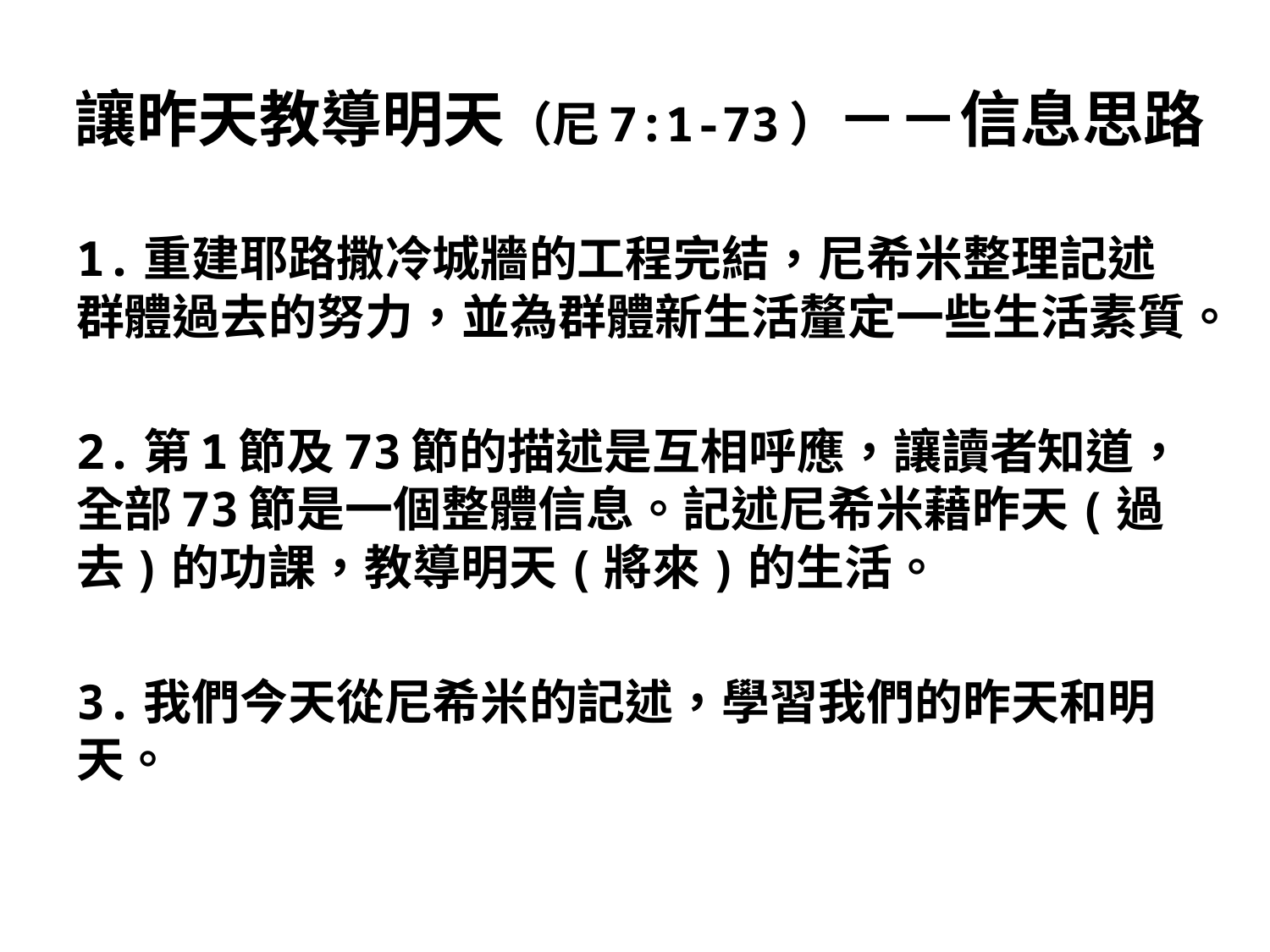

# 讓昨天教導明天（尼7:1-73）－－信息思路
1.重建耶路撒冷城牆的工程完結，尼希米整理記述群體過去的努力，並為群體新生活釐定一些生活素質。

2.第1節及73節的描述是互相呼應，讓讀者知道，全部73節是一個整體信息。記述尼希米藉昨天(過去)的功課，教導明天(將來)的生活。

3.我們今天從尼希米的記述，學習我們的昨天和明天。